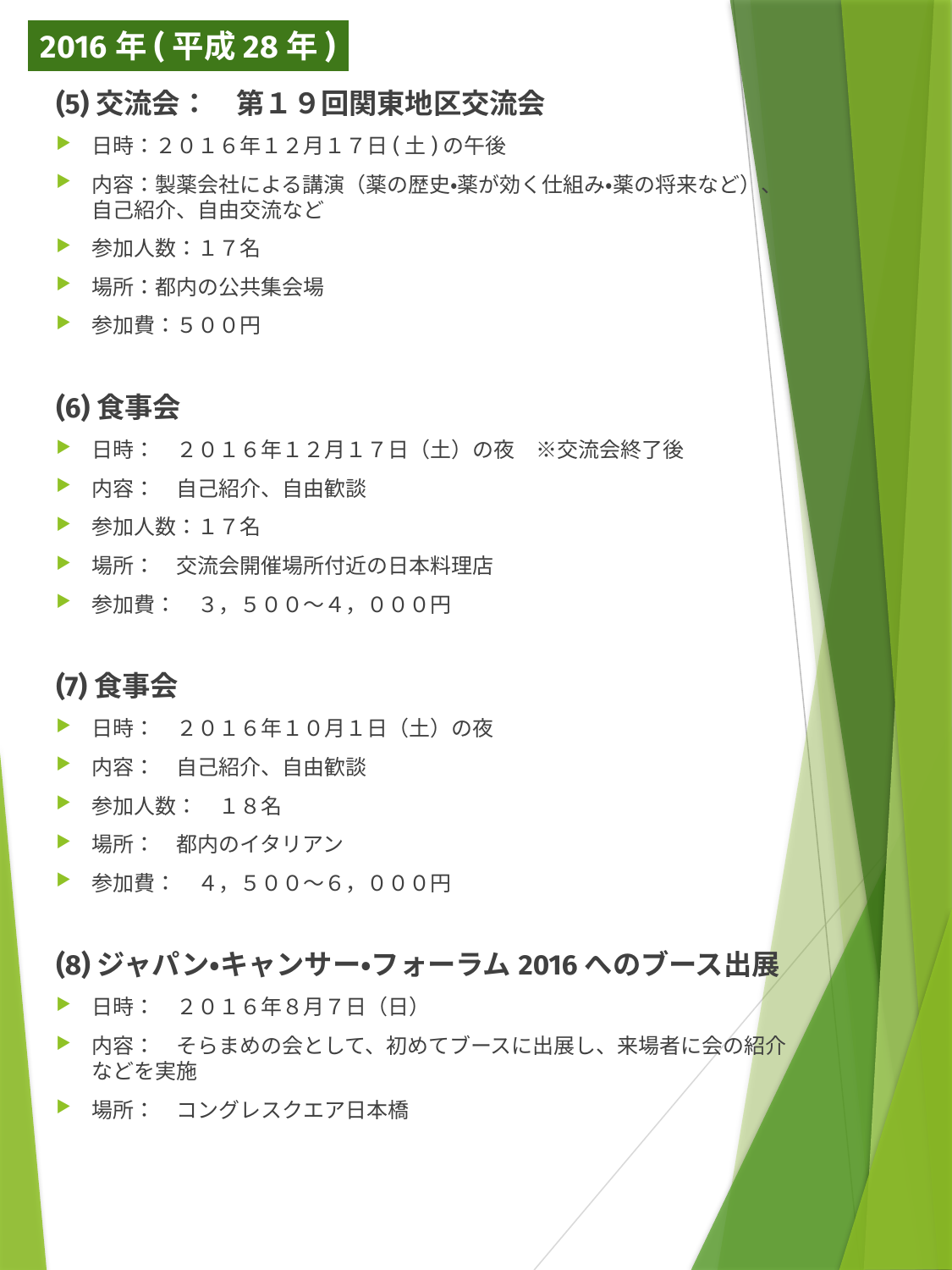

2016年(平成28年)
(5)交流会：　第１９回関東地区交流会
日時：２０１６年１２月１７日(土)の午後
内容：製薬会社による講演（薬の歴史・薬が効く仕組み・薬の将来など）、自己紹介、自由交流など
参加人数：１７名
場所：都内の公共集会場
参加費：５００円

(6)食事会
日時：　２０１６年１２月１７日（土）の夜　※交流会終了後
内容：　自己紹介、自由歓談
参加人数：１７名
場所：　交流会開催場所付近の日本料理店
参加費：　３，５００～４，０００円

(7)食事会
日時：　２０１６年１０月１日（土）の夜
内容：　自己紹介、自由歓談
参加人数：　１８名
場所：　都内のイタリアン
参加費：　４，５００～６，０００円

(8)ジャパン・キャンサー・フォーラム2016へのブース出展
日時：　２０１６年８月７日（日）
内容：　そらまめの会として、初めてブースに出展し、来場者に会の紹介などを実施
場所：　コングレスクエア日本橋